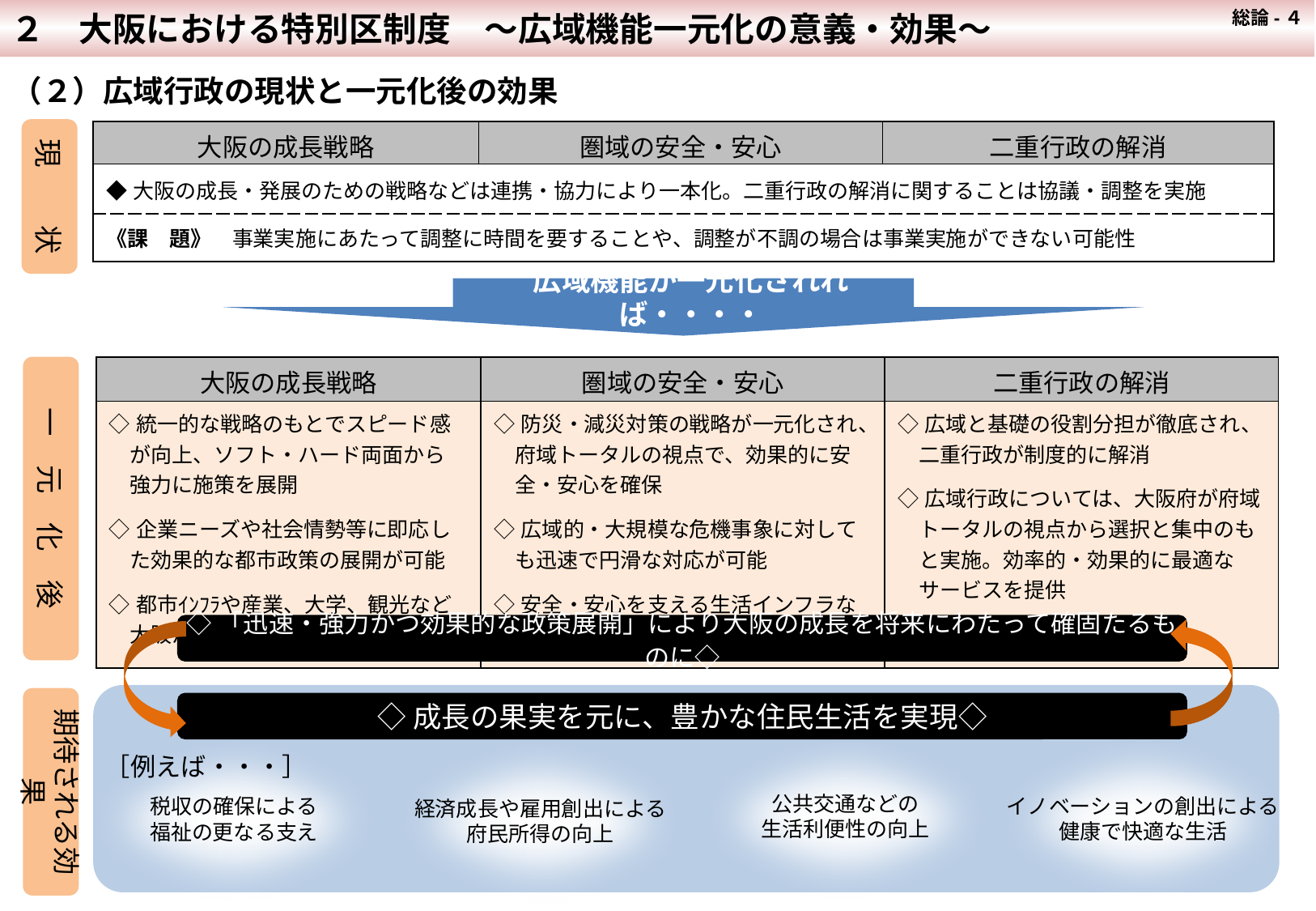

２　大阪における特別区制度　～広域機能一元化の意義・効果～
 総論-４
４
（２）広域行政の現状と一元化後の効果
現　　状
| 大阪の成長戦略 | 圏域の安全・安心 | 二重行政の解消 |
| --- | --- | --- |
| ◆大阪の成長・発展のための戦略などは連携・協力により一本化。二重行政の解消に関することは協議・調整を実施 |  |  |
| 《課　題》　事業実施にあたって調整に時間を要することや、調整が不調の場合は事業実施ができない可能性 |  |  |
広域機能が一元化されれば・・・・

一　元　化　後
| 大阪の成長戦略 | 圏域の安全・安心 | 二重行政の解消 |
| --- | --- | --- |
| ◇統一的な戦略のもとでスピード感 　が向上、ソフト・ハード両面から 　強力に施策を展開 ◇企業ニーズや社会情勢等に即応し 　た効果的な都市政策の展開が可能 ◇都市ｲﾝﾌﾗや産業、大学、観光など 　大阪が有する資源をフル活用 | ◇防災・減災対策の戦略が一元化され、 　府域トータルの視点で、効果的に安 　全・安心を確保 ◇広域的・大規模な危機事象に対して 　も迅速で円滑な対応が可能 ◇安全・安心を支える生活インフラな 　どの大阪が有する資源をフル活用 | ◇広域と基礎の役割分担が徹底され、 　二重行政が制度的に解消 ◇広域行政については、大阪府が府域 　トータルの視点から選択と集中のも 　と実施。効率的・効果的に最適な 　サービスを提供 |

◇「迅速・強力かつ効果的な政策展開」により大阪の成長を将来にわたって確固たるものに◇

期待される効果
◇成長の果実を元に、豊かな住民生活を実現◇

公共交通などの
生活利便性の向上

イノベーションの創出による
健康で快適な生活

税収の確保による
福祉の更なる支え

経済成長や雇用創出による
府民所得の向上
［例えば・・・］